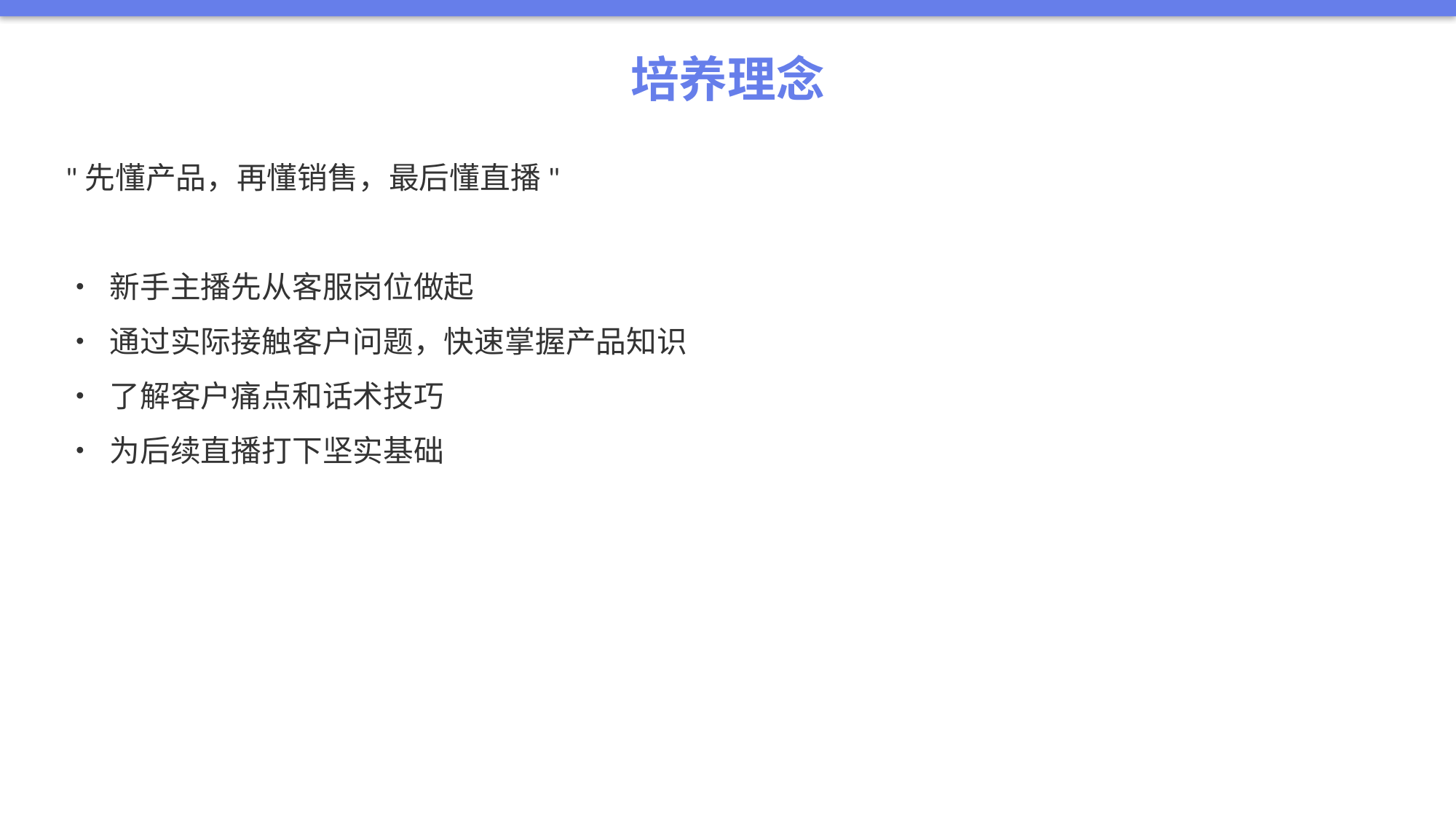

培养理念
"先懂产品，再懂销售，最后懂直播"

• 新手主播先从客服岗位做起
• 通过实际接触客户问题，快速掌握产品知识
• 了解客户痛点和话术技巧
• 为后续直播打下坚实基础